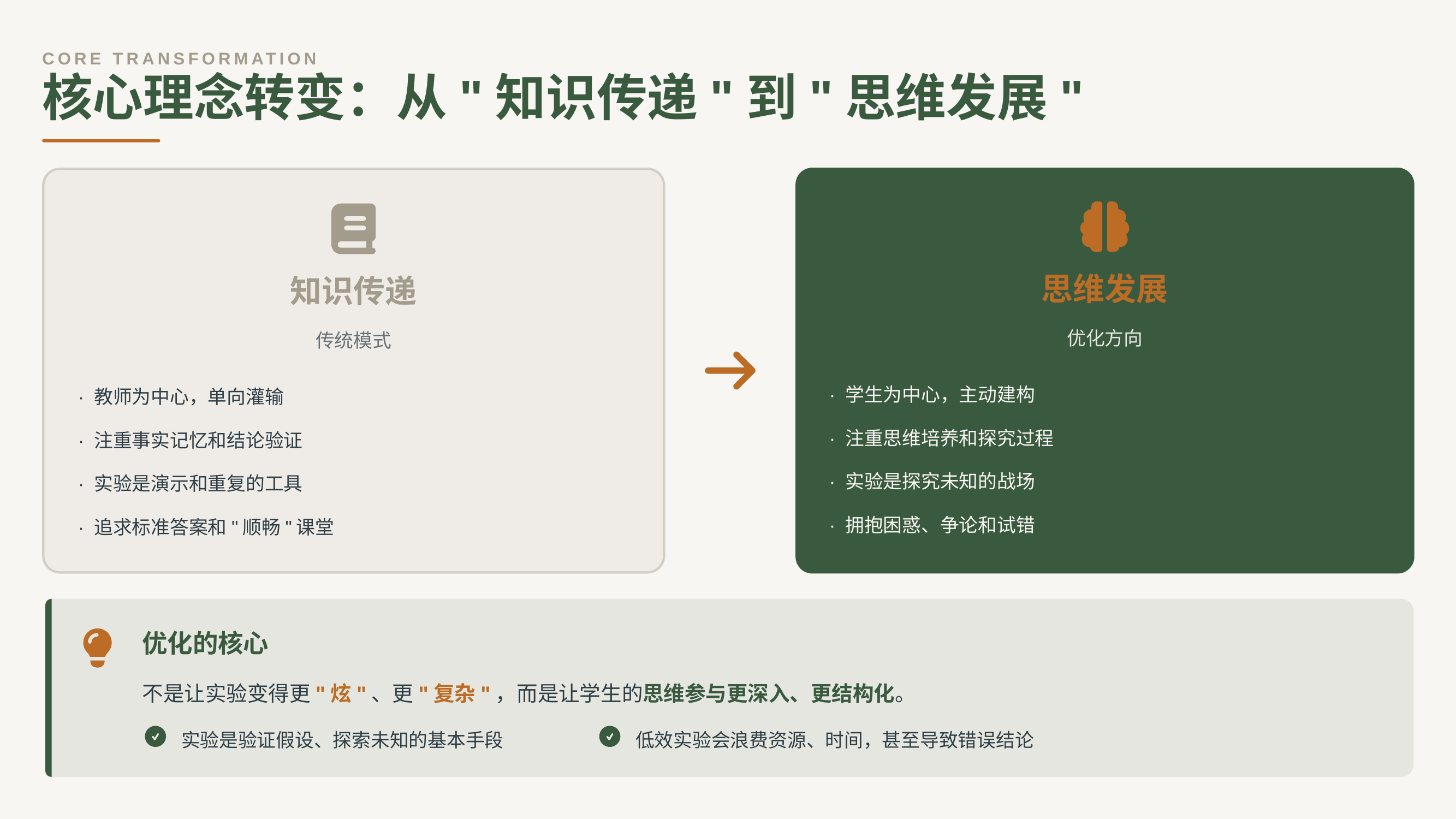

CORE TRANSFORMATION
核心理念转变：从"知识传递"到"思维发展"

思维发展
知识传递
优化方向
传统模式

· 学生为中心，主动建构
· 教师为中心，单向灌输
· 注重思维培养和探究过程
· 注重事实记忆和结论验证
· 实验是探究未知的战场
· 实验是演示和重复的工具
· 拥抱困惑、争论和试错
· 追求标准答案和"顺畅"课堂

优化的核心

不是让实验变得更"炫"、更"复杂"，而是让学生的思维参与更深入、更结构化。
实验是验证假设、探索未知的基本手段
低效实验会浪费资源、时间，甚至导致错误结论